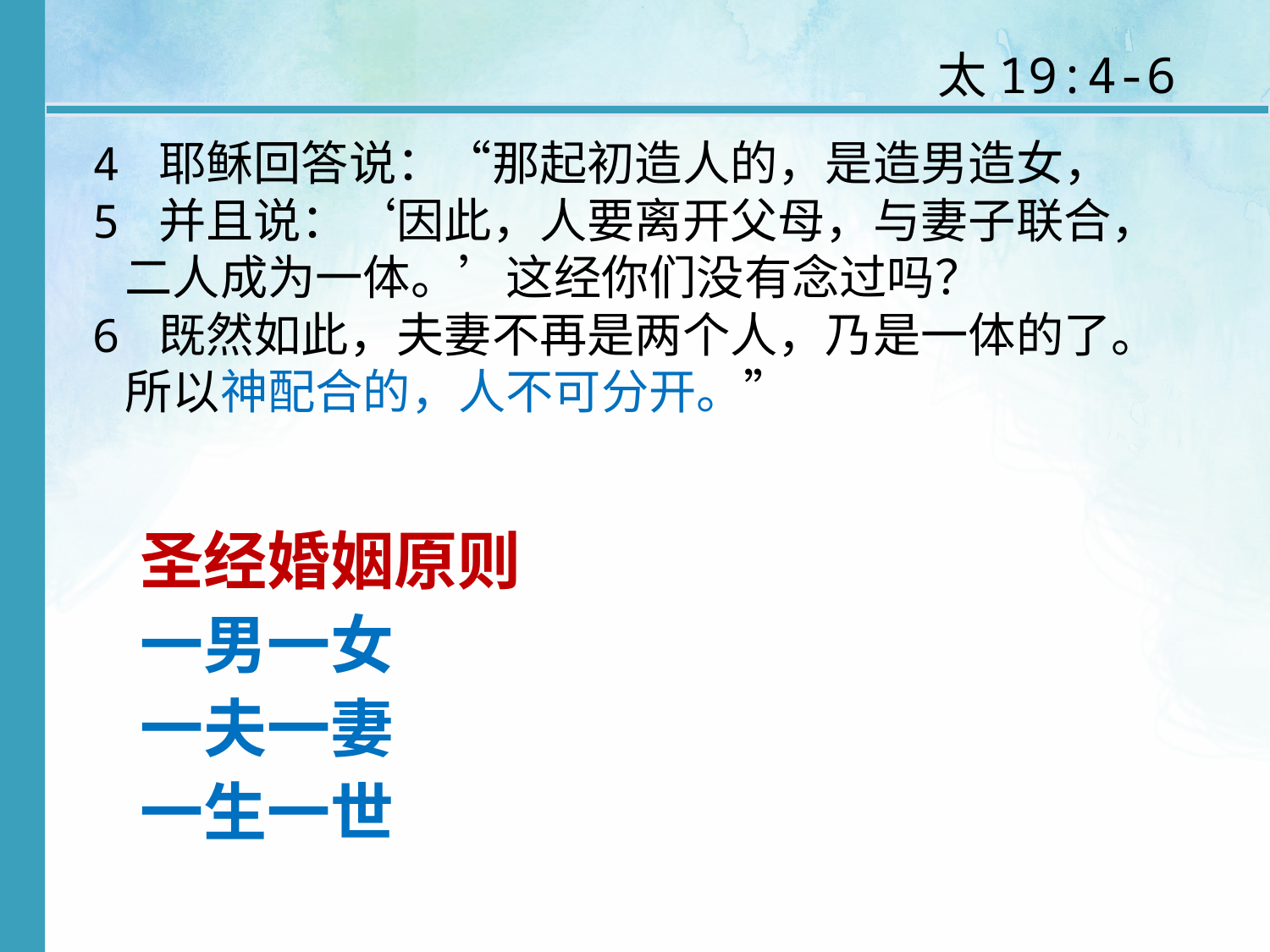

太19:4-6

4 耶稣回答说：“那起初造人的，是造男造女，
5 并且说：‘因此，人要离开父母，与妻子联合，
  二人成为一体。’这经你们没有念过吗？
6 既然如此，夫妻不再是两个人，乃是一体的了。
  所以神配合的，人不可分开。”
圣经婚姻原则
一男一女
一夫一妻
一生一世